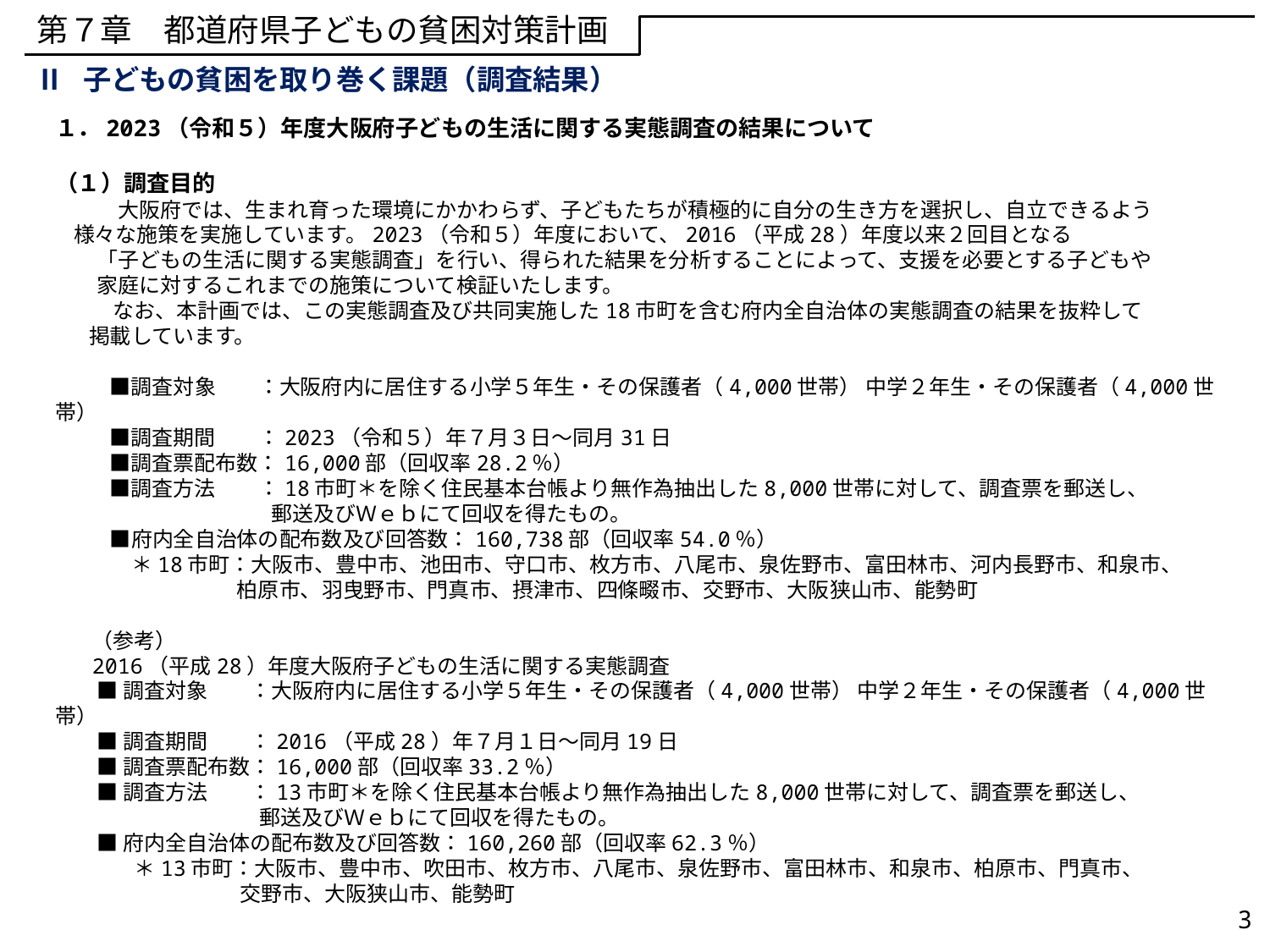

第７章　都道府県子どもの貧困対策計画
Ⅱ  子どもの貧困を取り巻く課題（調査結果）
１．2023（令和５）年度大阪府子どもの生活に関する実態調査の結果について

（１）調査目的
　　　大阪府では、生まれ育った環境にかかわらず、子どもたちが積極的に自分の生き方を選択し、自立できるよう
    様々な施策を実施しています。2023（令和５）年度において、2016（平成28）年度以来２回目となる
　　「子どもの生活に関する実態調査」を行い、得られた結果を分析することによって、支援を必要とする子どもや
　　家庭に対するこれまでの施策について検証いたします。
　なお、本計画では、この実態調査及び共同実施した18市町を含む府内全自治体の実態調査の結果を抜粋して
　掲載しています。

　　■調査対象　　：大阪府内に居住する小学５年生・その保護者（4,000世帯） 中学２年生・その保護者（4,000世帯）
　　■調査期間　　：2023（令和５）年７月３日～同月31日
　　■調査票配布数：16,000部（回収率28.2％）
　　■調査方法　　：18市町＊を除く住民基本台帳より無作為抽出した8,000世帯に対して、調査票を郵送し、
　　　　　　　　　 　郵送及びＷｅｂにて回収を得たもの。
　　■府内全自治体の配布数及び回答数：160,738部（回収率54.0％）
　　　＊18市町：大阪市、豊中市、池田市、守口市、枚方市、八尾市、泉佐野市、富田林市、河内長野市、和泉市、
　　　　　　　　柏原市、羽曳野市、門真市、摂津市、四條畷市、交野市、大阪狭山市、能勢町

（参考）
2016（平成28）年度大阪府子どもの生活に関する実態調査
 ■調査対象　　：大阪府内に居住する小学５年生・その保護者（4,000世帯） 中学２年生・その保護者（4,000世帯）
 ■調査期間　　：2016（平成28）年７月１日～同月19日
 ■調査票配布数：16,000部（回収率33.2％）
 ■調査方法　　：13市町＊を除く住民基本台帳より無作為抽出した8,000世帯に対して、調査票を郵送し、
　　　　　　　　　   郵送及びＷｅｂにて回収を得たもの。
 ■府内全自治体の配布数及び回答数：160,260部（回収率62.3％）
　　＊13市町：大阪市、豊中市、吹田市、枚方市、八尾市、泉佐野市、富田林市、和泉市、柏原市、門真市、
　　　　　　　交野市、大阪狭山市、能勢町
3